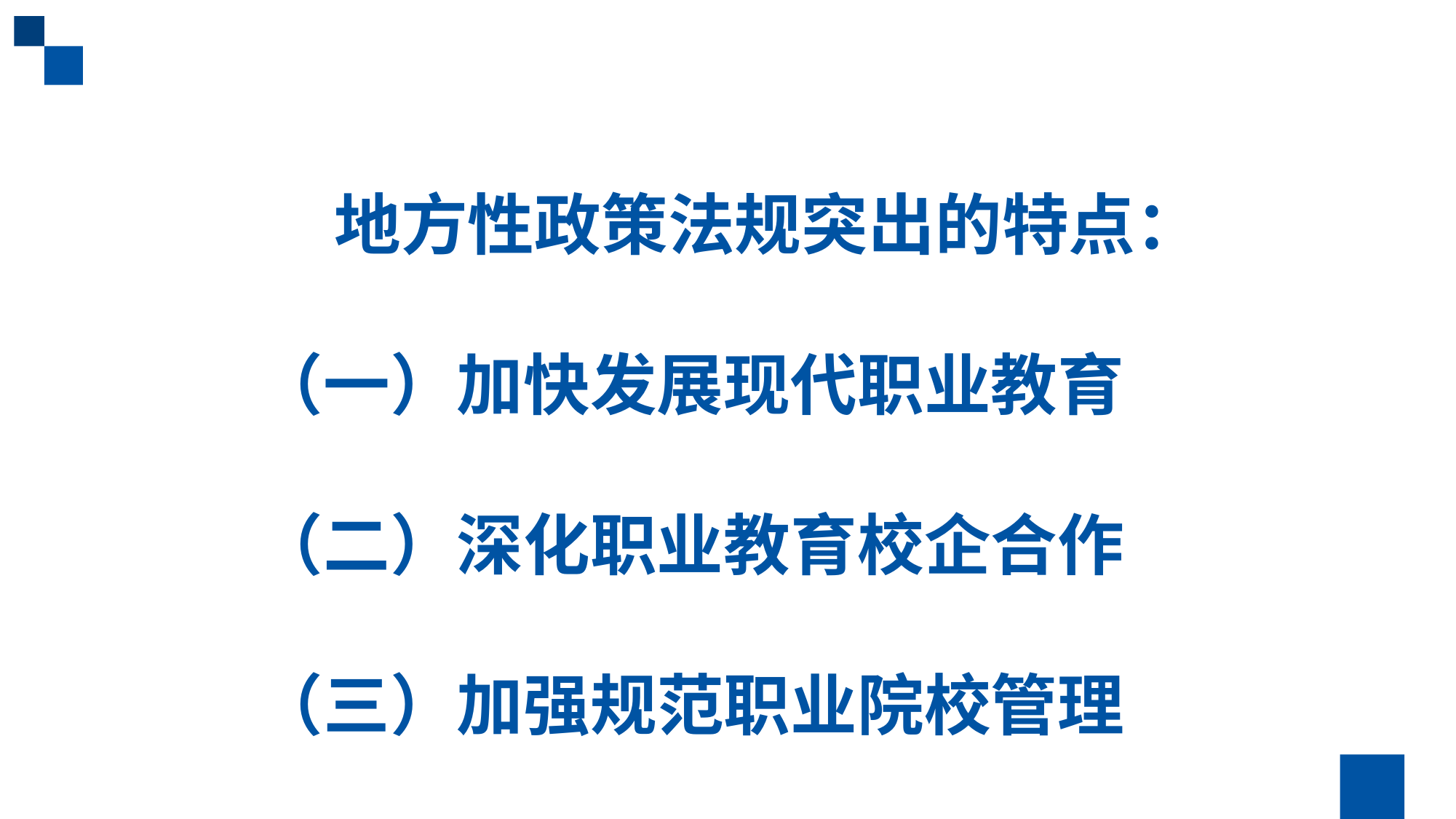

地方性政策法规突出的特点：
（一）加快发展现代职业教育
（二）深化职业教育校企合作
（三）加强规范职业院校管理

107